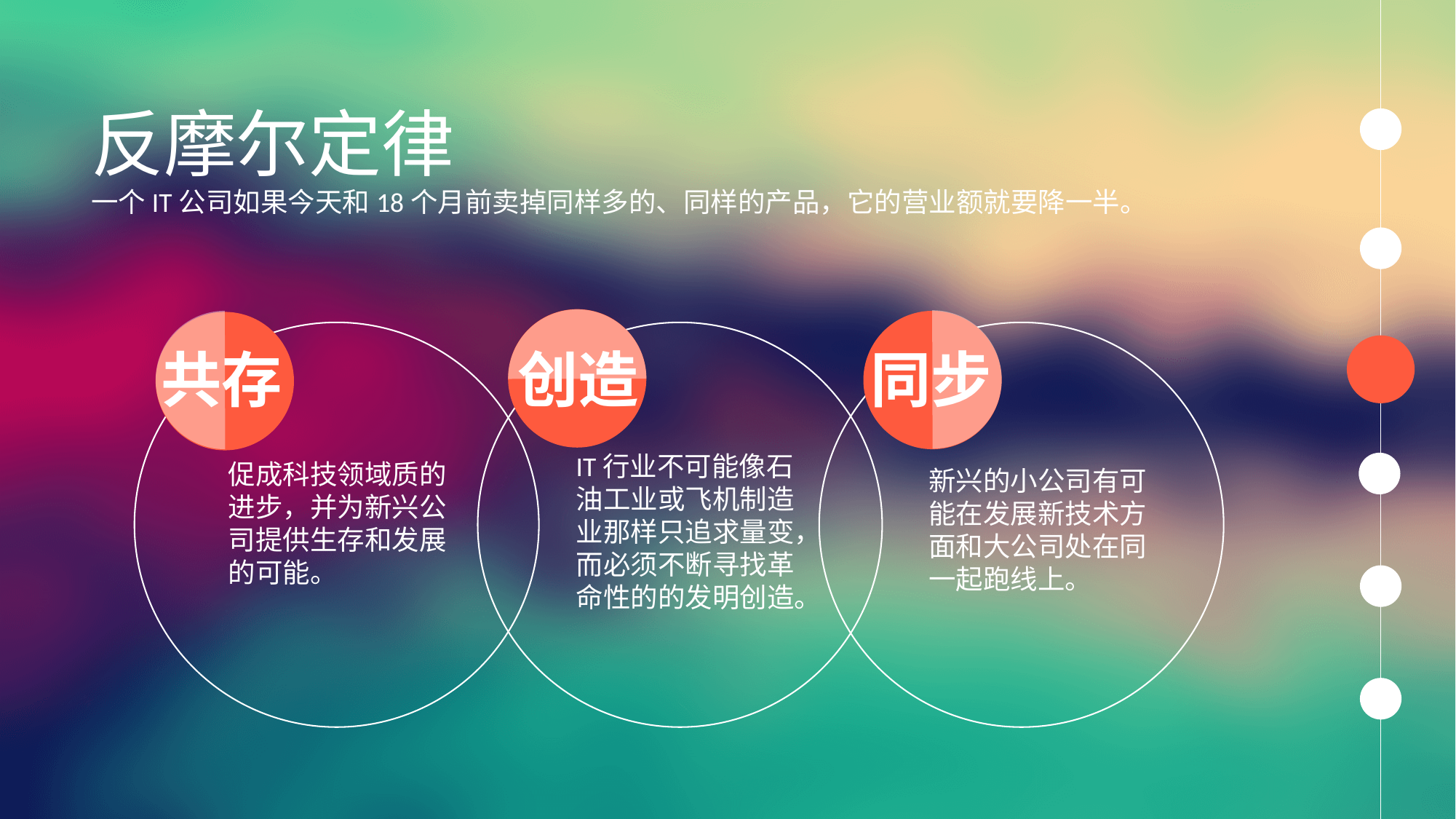

反摩尔定律
一个IT公司如果今天和18个月前卖掉同样多的、同样的产品，它的营业额就要降一半。

共存
创造
同步
IT行业不可能像石油工业或飞机制造业那样只追求量变，而必须不断寻找革命性的的发明创造。
促成科技领域质的进步，并为新兴公司提供生存和发展的可能。
新兴的小公司有可能在发展新技术方面和大公司处在同一起跑线上。